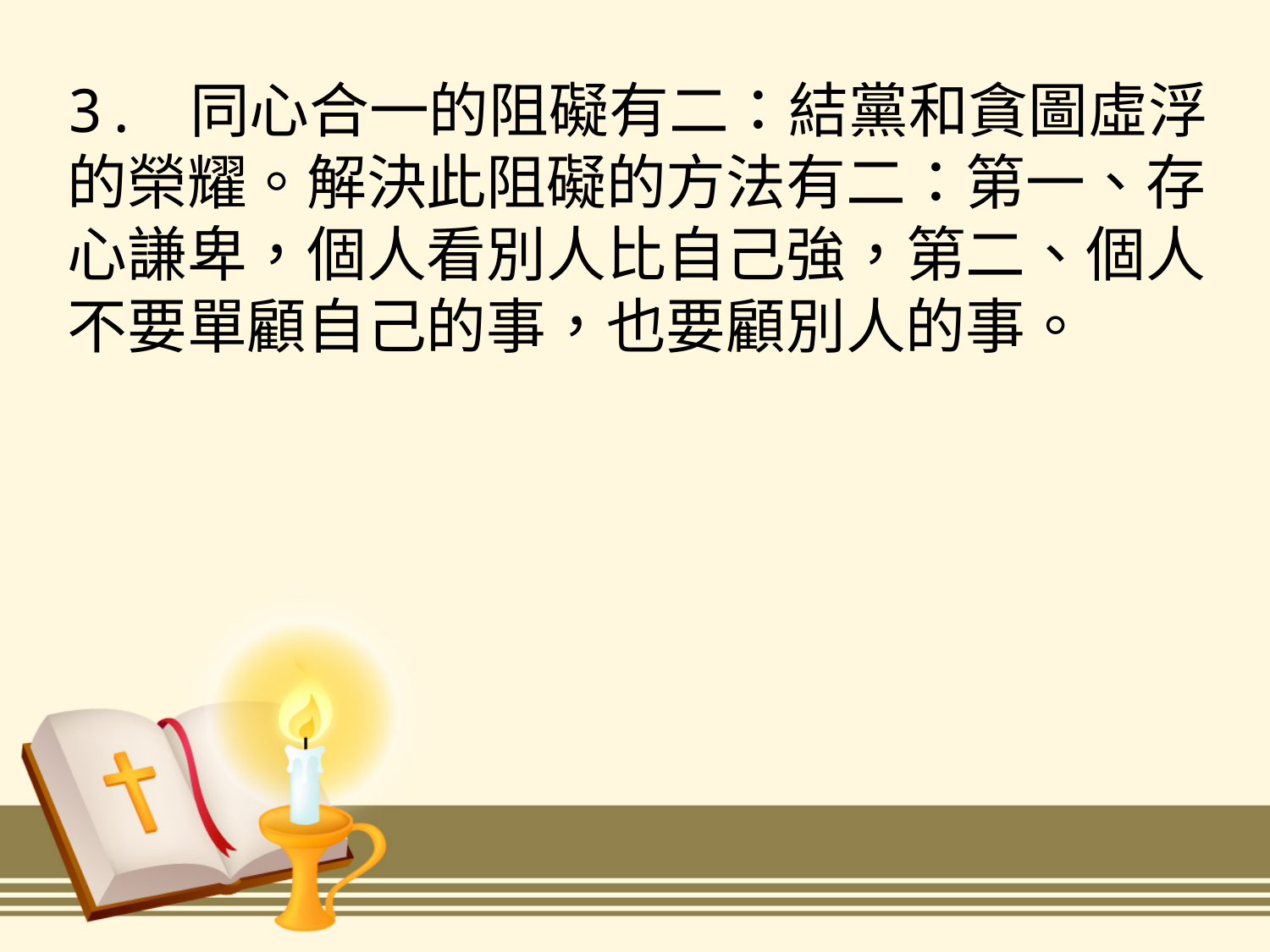

3. 同心合一的阻礙有二：結黨和貪圖虛浮的榮耀。解決此阻礙的方法有二：第一、存心謙卑，個人看別人比自己強，第二、個人不要單顧自己的事，也要顧別人的事。